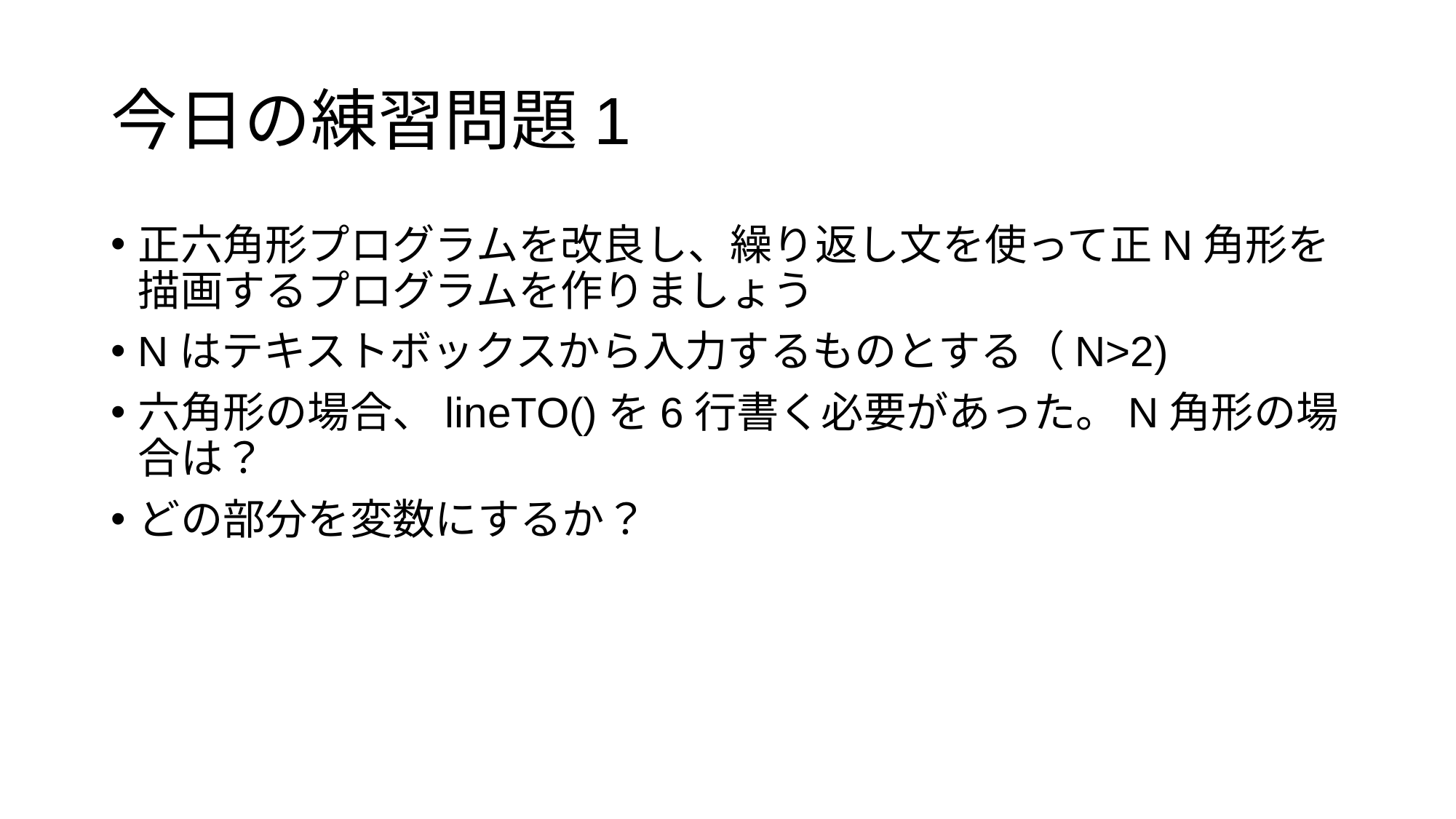

# 今日の練習問題1
正六角形プログラムを改良し、繰り返し文を使って正N角形を描画するプログラムを作りましょう
Nはテキストボックスから入力するものとする（N>2)
六角形の場合、lineTO()を6行書く必要があった。N角形の場合は？
どの部分を変数にするか？